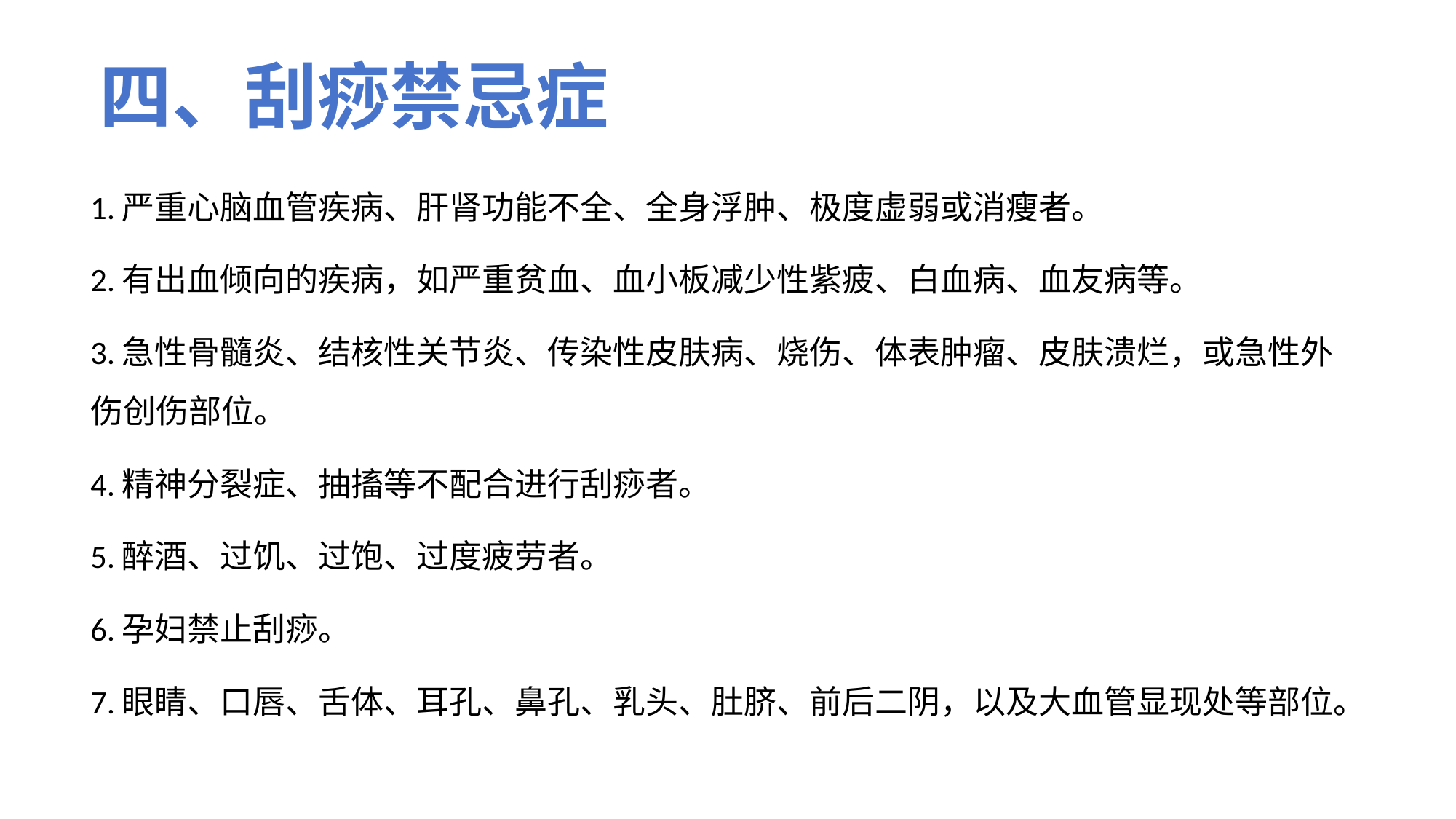

# 四、刮痧禁忌症
1.严重心脑血管疾病、肝肾功能不全、全身浮肿、极度虚弱或消瘦者。
2.有出血倾向的疾病，如严重贫血、血小板减少性紫疲、白血病、血友病等。
3.急性骨髓炎、结核性关节炎、传染性皮肤病、烧伤、体表肿瘤、皮肤溃烂，或急性外伤创伤部位。
4.精神分裂症、抽搐等不配合进行刮痧者。
5.醉酒、过饥、过饱、过度疲劳者。
6.孕妇禁止刮痧。
7.眼睛、口唇、舌体、耳孔、鼻孔、乳头、肚脐、前后二阴，以及大血管显现处等部位。